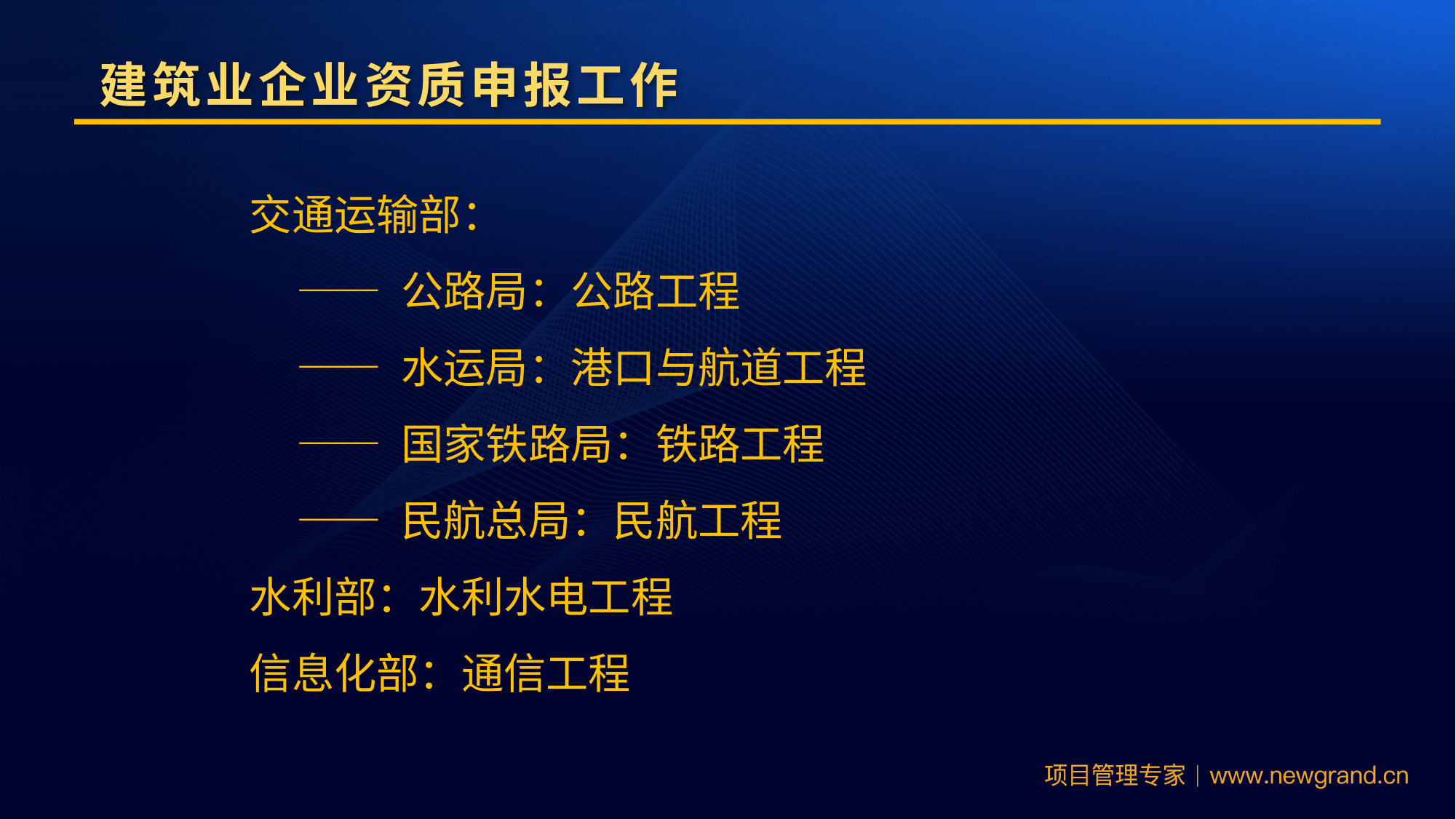

建筑业企业资质申报工作

交通运输部：
     —— 公路局：公路工程
     —— 水运局：港口与航道工程
     —— 国家铁路局：铁路工程
     —— 民航总局：民航工程
水利部：水利水电工程
信息化部：通信工程